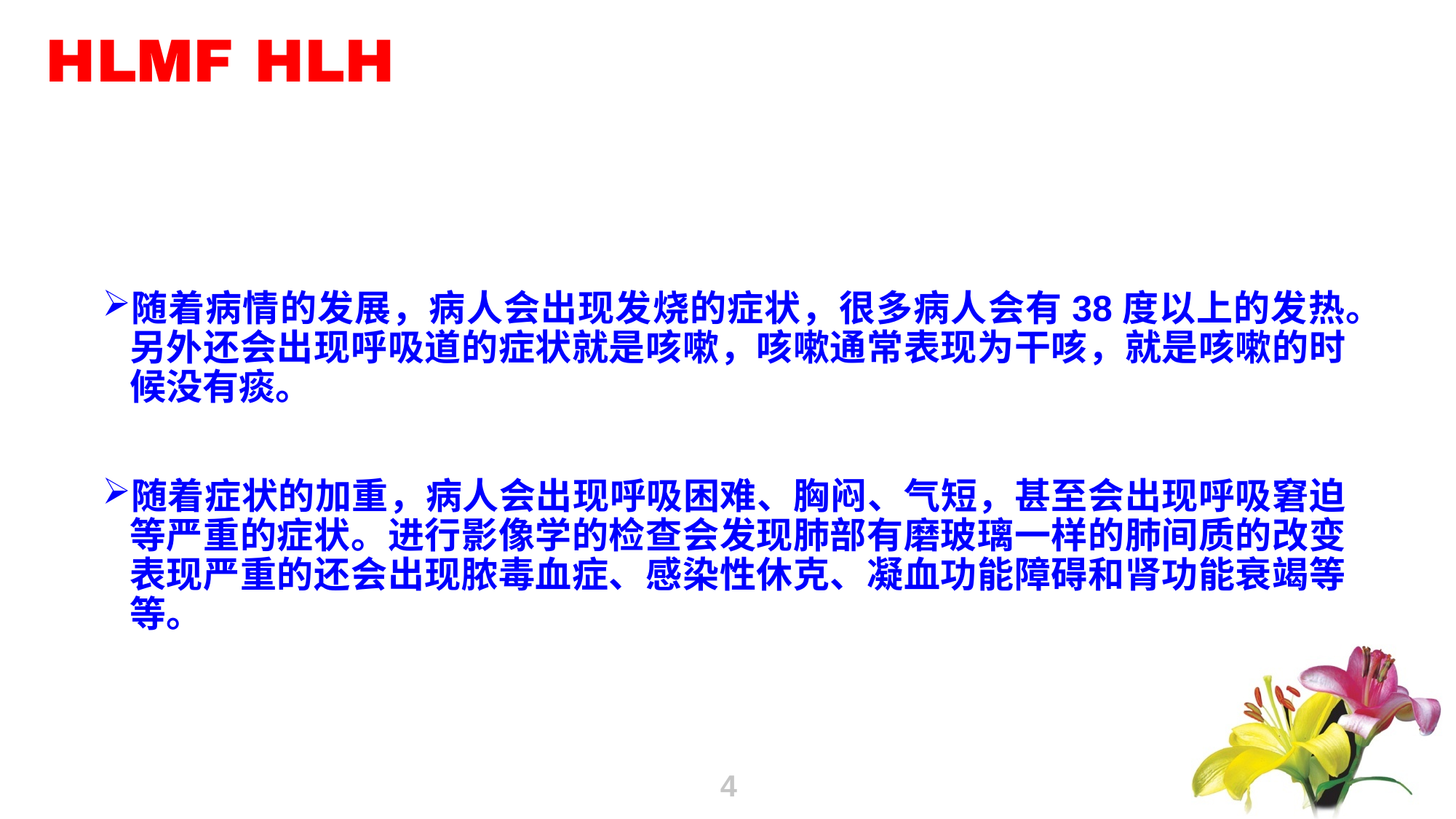

随着病情的发展，病人会出现发烧的症状，很多病人会有38度以上的发热。另外还会出现呼吸道的症状就是咳嗽，咳嗽通常表现为干咳，就是咳嗽的时候没有痰。

随着症状的加重，病人会出现呼吸困难、胸闷、气短，甚至会出现呼吸窘迫等严重的症状。进行影像学的检查会发现肺部有磨玻璃一样的肺间质的改变表现严重的还会出现脓毒血症、感染性休克、凝血功能障碍和肾功能衰竭等等。

4